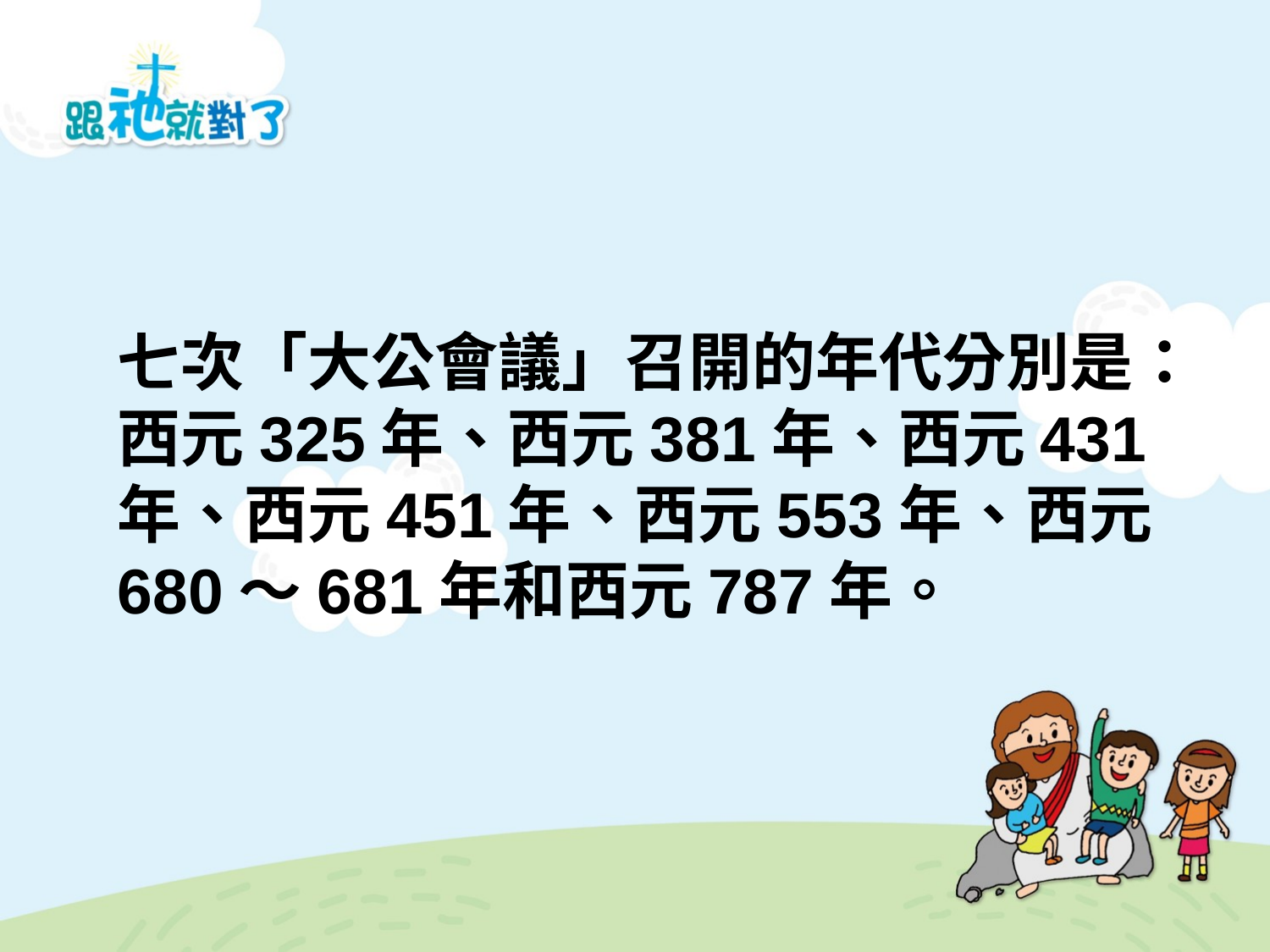

七次「大公會議」召開的年代分別是：西元325年、西元381年、西元431年、西元451年、西元553年、西元680～681年和西元787年。